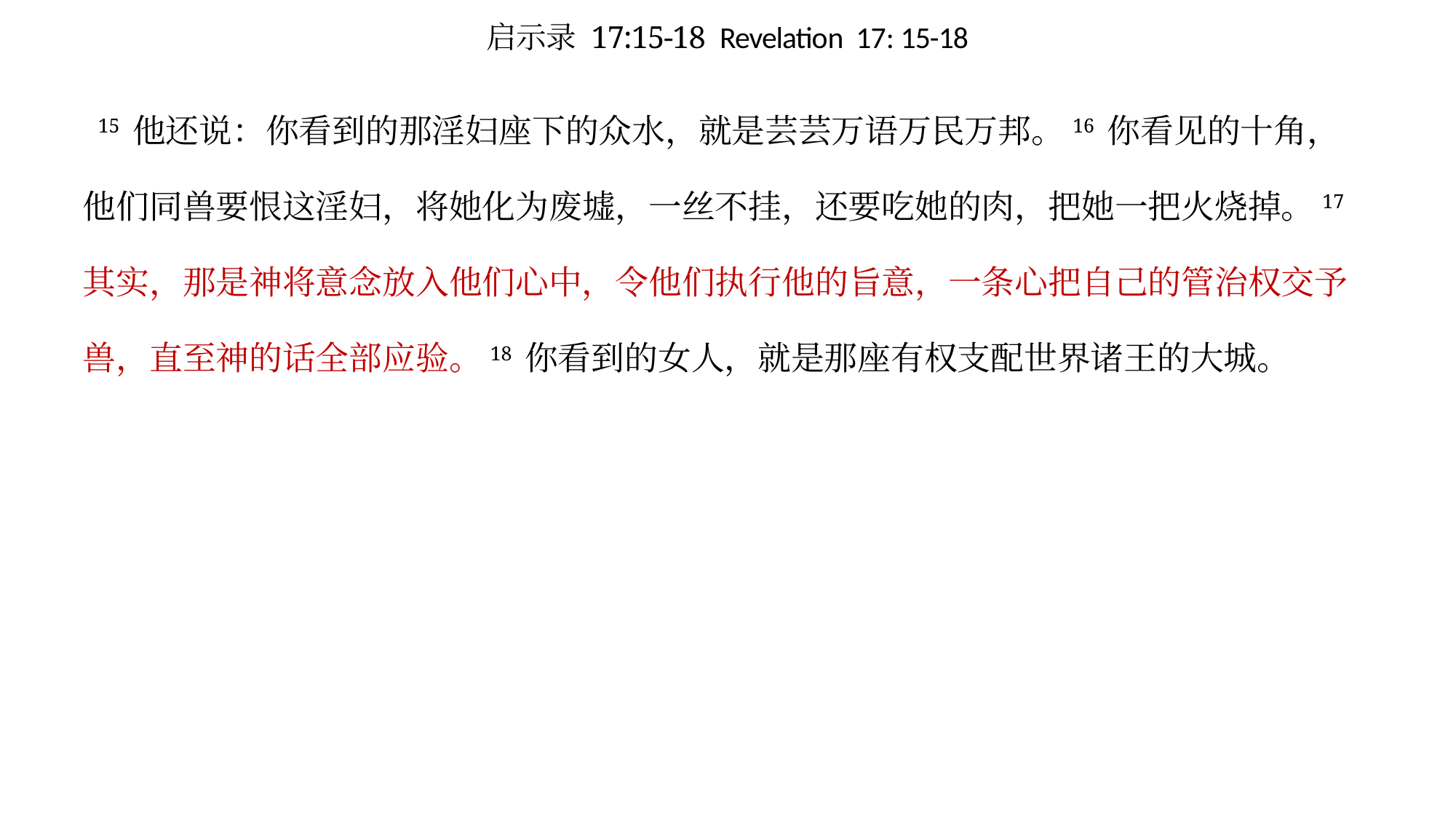

# 启示录 17:15-18  Revelation  17: 15-18
   15 他还说：你看到的那淫妇座下的众水，就是芸芸万语万民万邦。16 你看见的十角，他们同兽要恨这淫妇，将她化为废墟，一丝不挂，还要吃她的肉，把她一把火烧掉。17其实，那是神将意念放入他们心中，令他们执行他的旨意，一条心把自己的管治权交予兽，直至神的话全部应验。18 你看到的女人，就是那座有权支配世界诸王的大城。